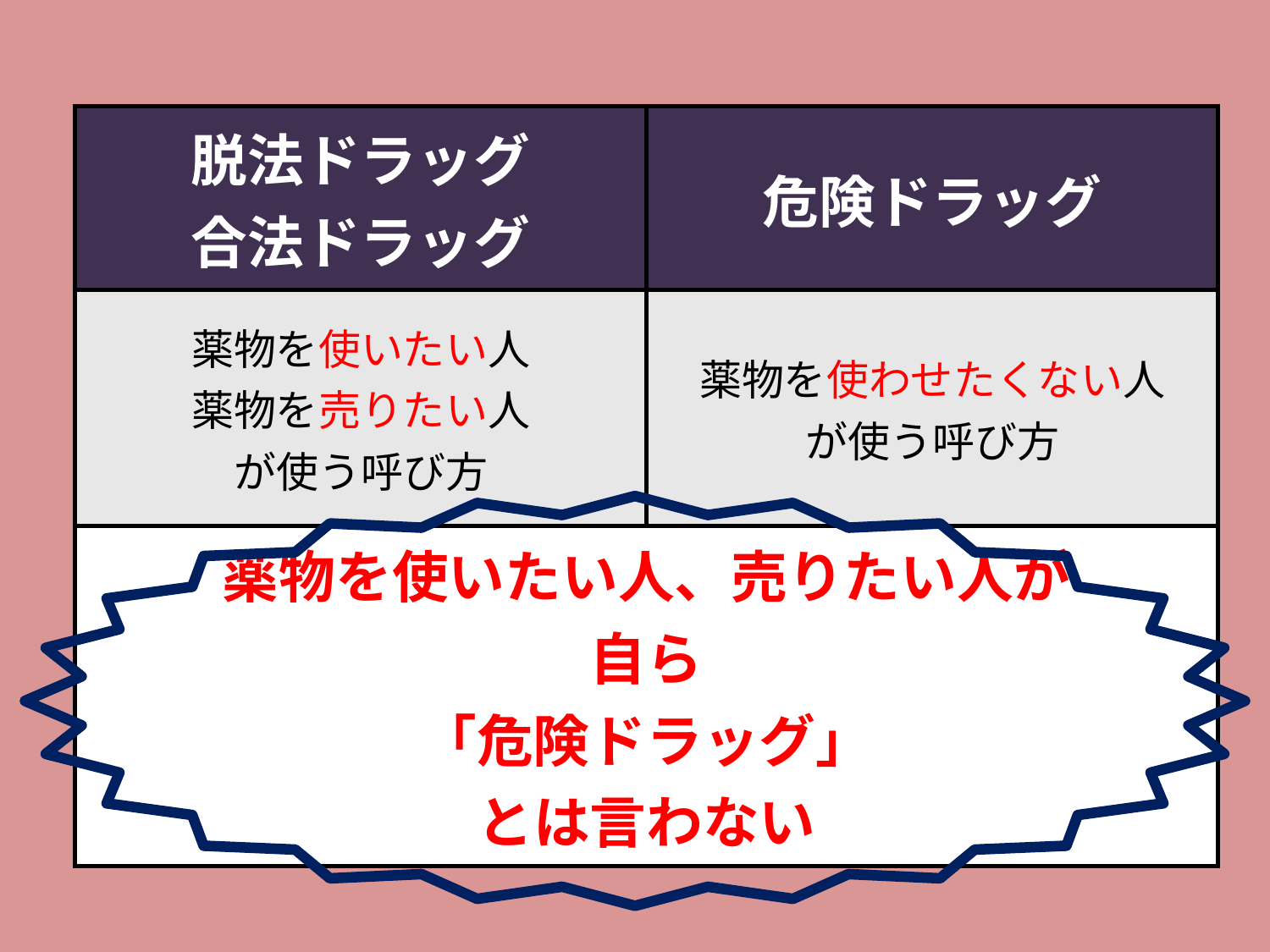

| 脱法ドラッグ 合法ドラッグ | 危険ドラッグ |
| --- | --- |
| 薬物を使いたい人 薬物を売りたい人 が使う呼び方 | 薬物を使わせたくない人 が使う呼び方 |
| 薬物を使いたい人、売りたい人が 自ら 「危険ドラッグ」 とは言わない |  |